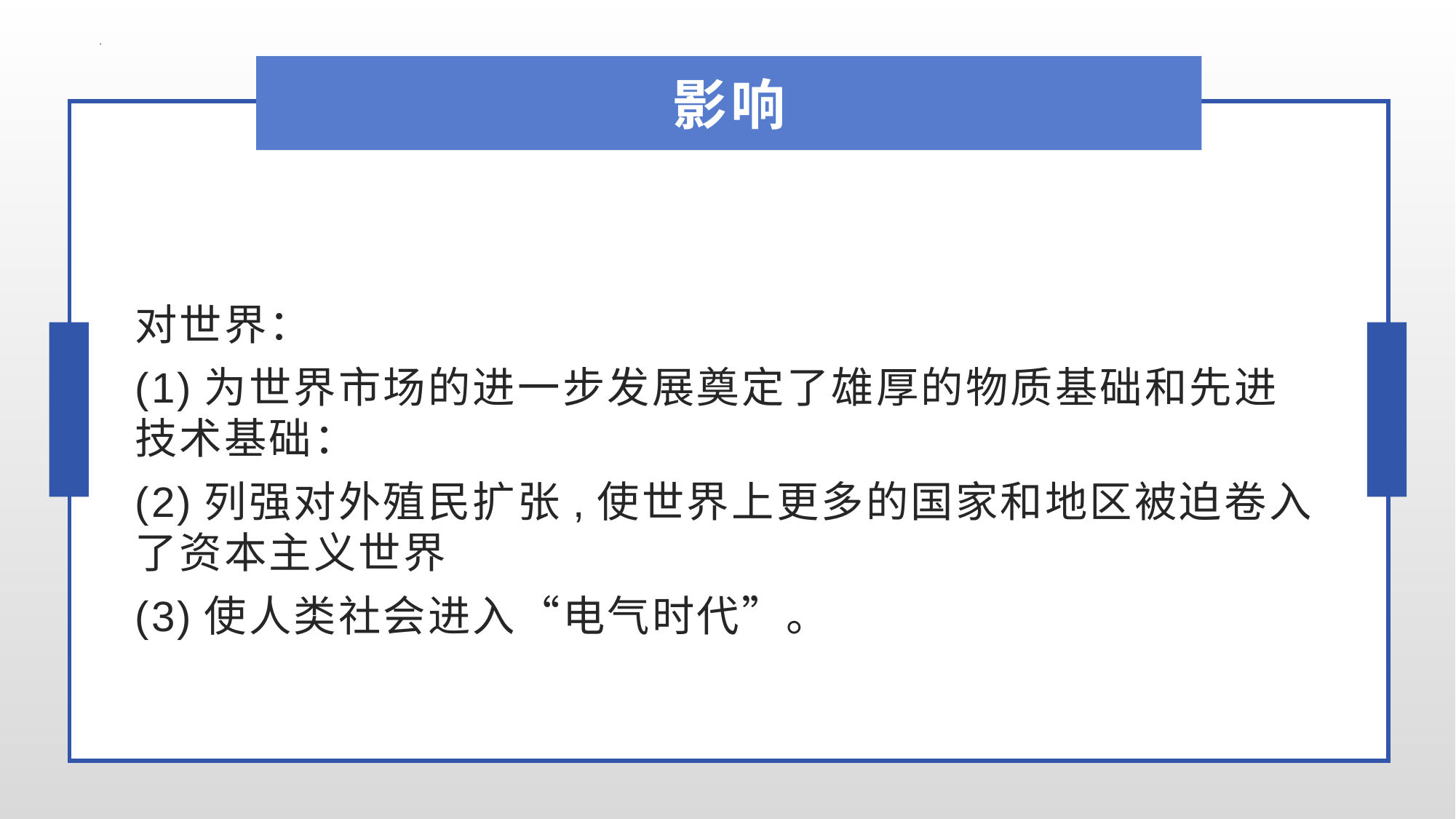

影响

对世界：
(1)为世界市场的进一步发展奠定了雄厚的物质基础和先进技术基础：
(2)列强对外殖民扩张,使世界上更多的国家和地区被迫卷入了资本主义世界
(3)使人类社会进入“电气时代”。